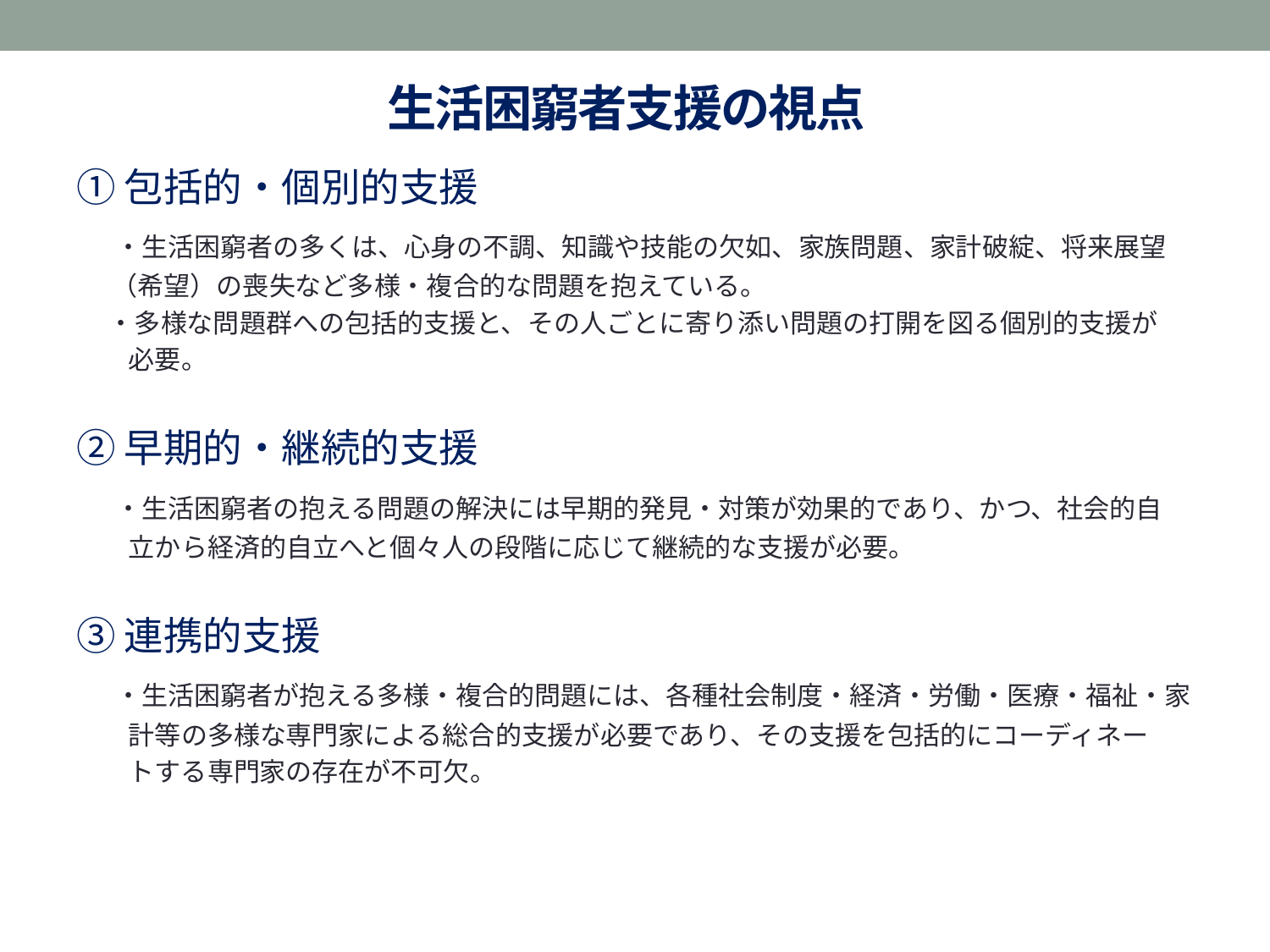

# 生活困窮者支援の視点
①包括的・個別的支援
　・生活困窮者の多くは、心身の不調、知識や技能の欠如、家族問題、家計破綻、将来展望
     （希望）の喪失など多様・複合的な問題を抱えている。
　 ・多様な問題群への包括的支援と、その人ごとに寄り添い問題の打開を図る個別的支援が
　　必要。

②早期的・継続的支援
　・生活困窮者の抱える問題の解決には早期的発見・対策が効果的であり、かつ、社会的自
　　立から経済的自立へと個々人の段階に応じて継続的な支援が必要。

③連携的支援
　・生活困窮者が抱える多様・複合的問題には、各種社会制度・経済・労働・医療・福祉・家
　　計等の多様な専門家による総合的支援が必要であり、その支援を包括的にコーディネー
　　トする専門家の存在が不可欠。